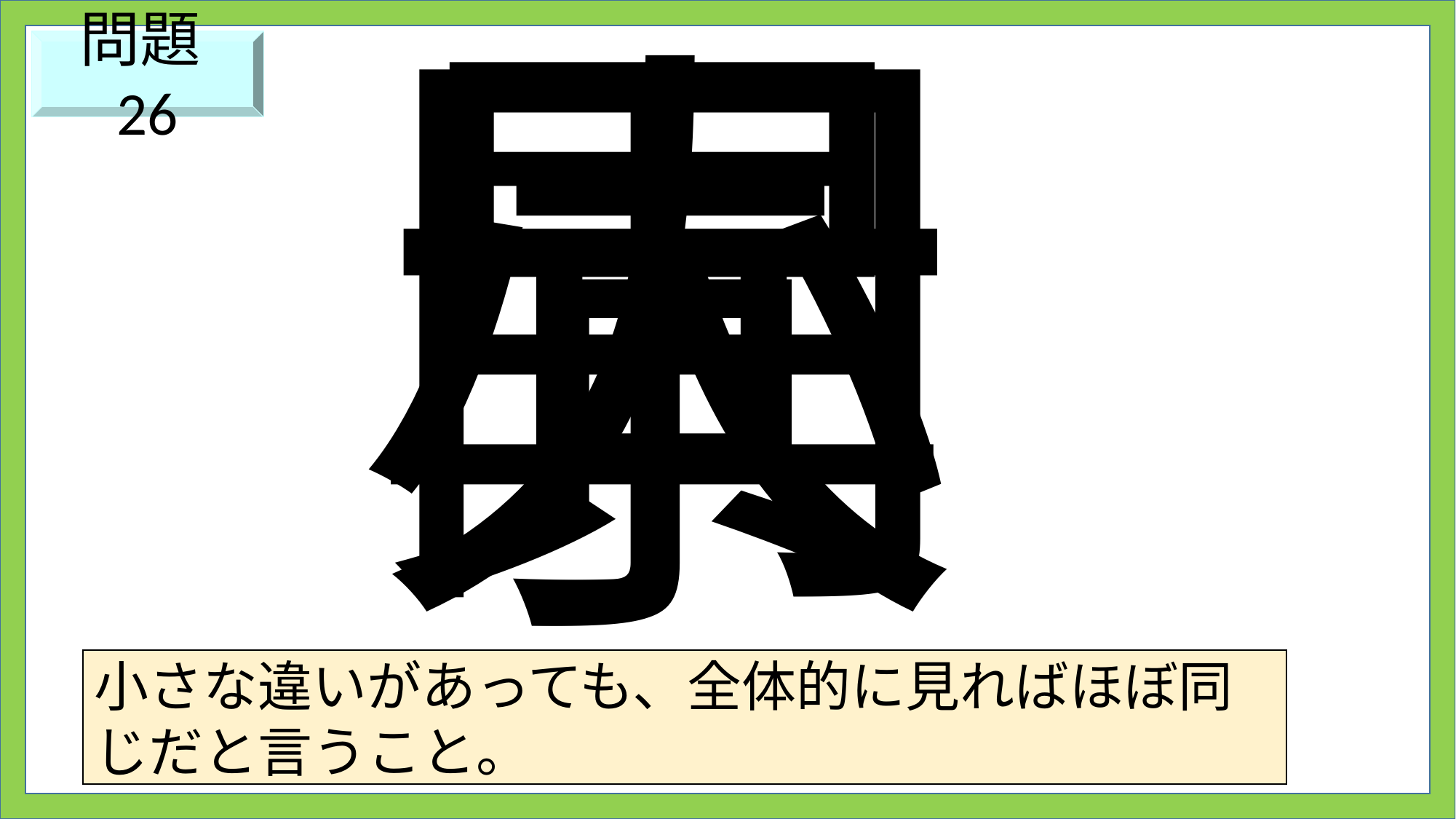

異
同
大
小
問題26
小さな違いがあっても、全体的に見ればほぼ同じだと言うこと。